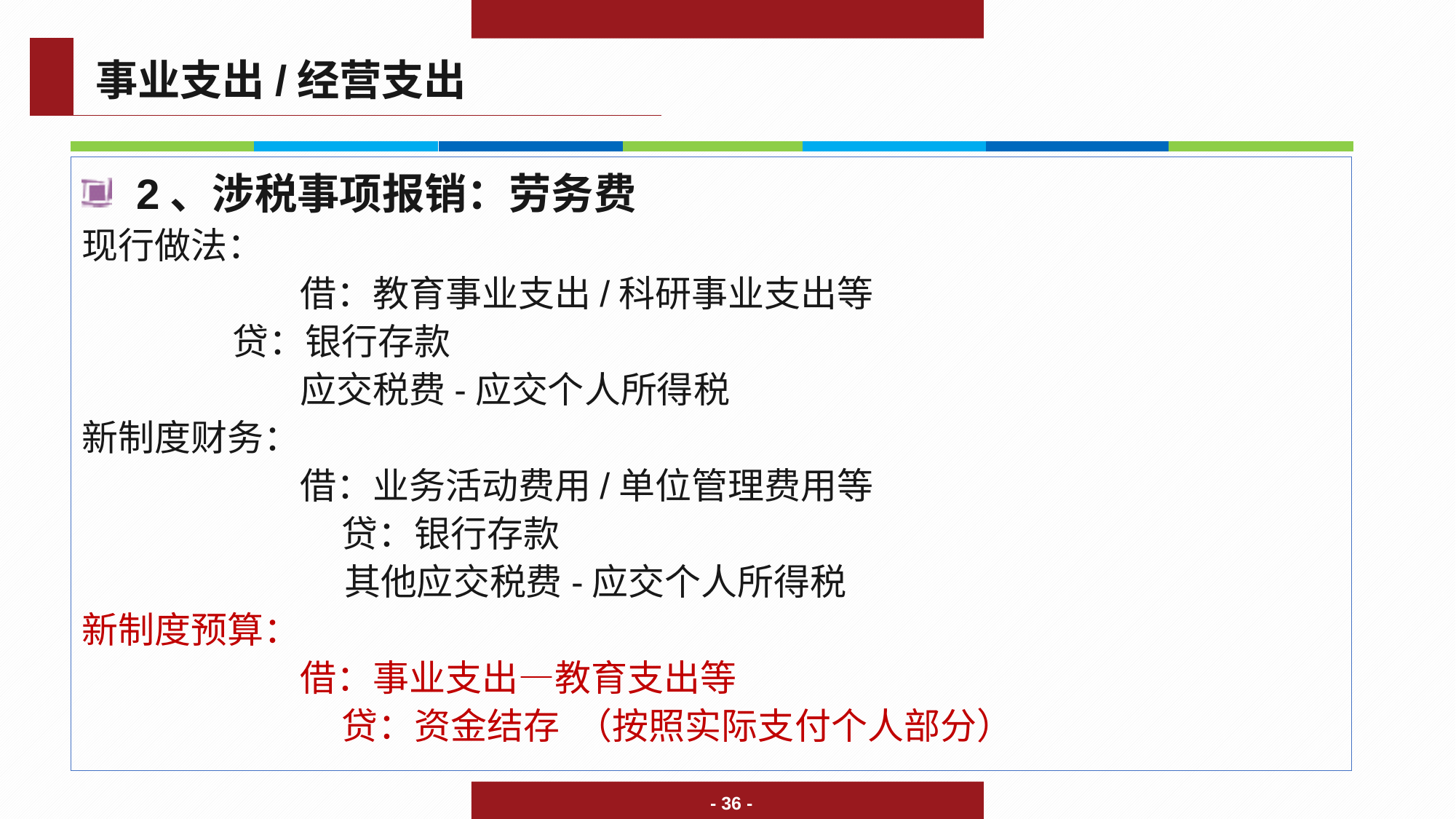

事业支出/经营支出

2、涉税事项报销：劳务费
现行做法：
		借：教育事业支出/科研事业支出等
            	    贷：银行存款
                      	应交税费-应交个人所得税
新制度财务：
		借：业务活动费用/单位管理费用等
              	    贷：银行存款
                               其他应交税费-应交个人所得税
新制度预算：
		借：事业支出—教育支出等
              	    贷：资金结存  （按照实际支付个人部分）

- 36 -